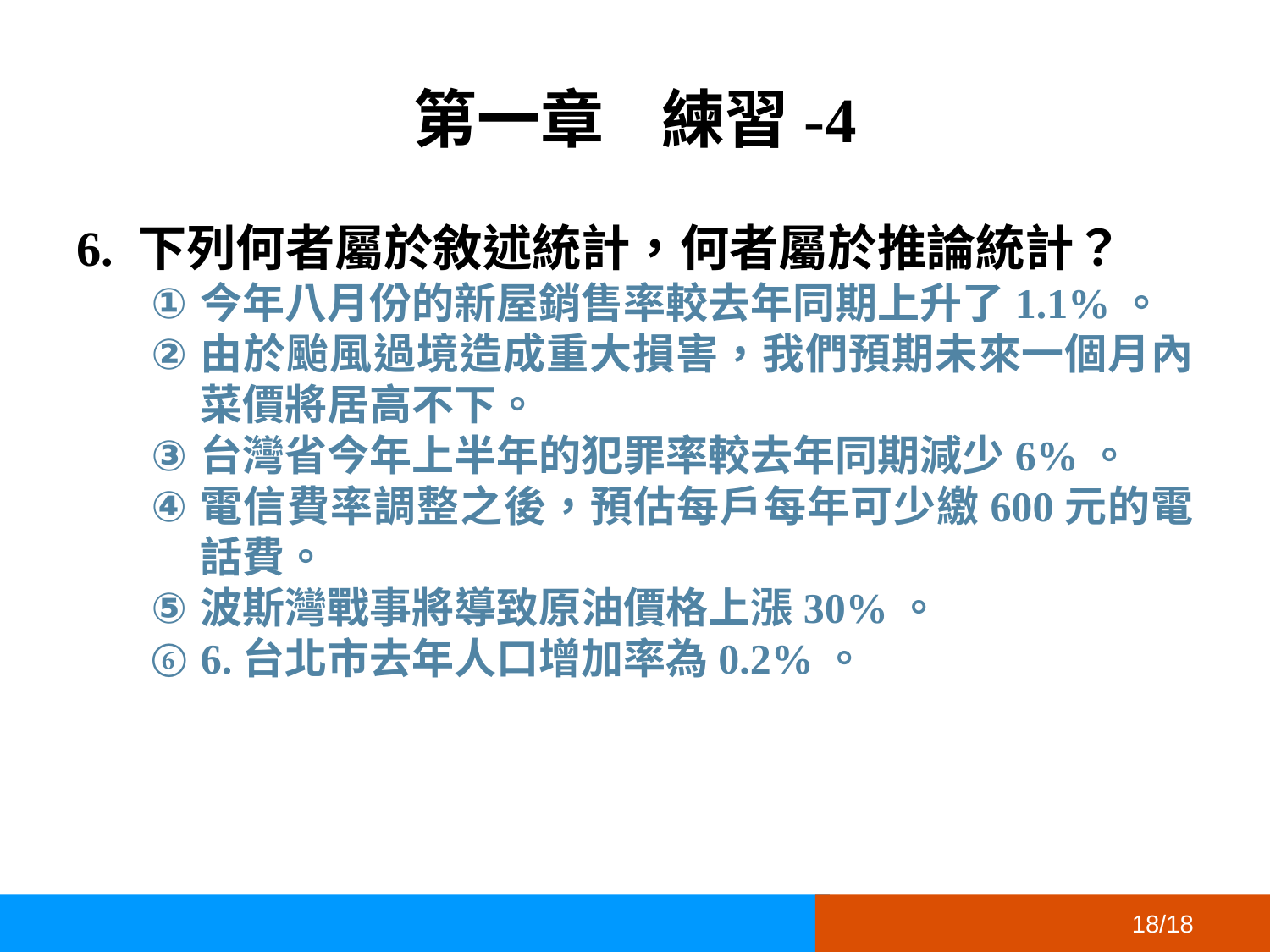

# 第一章    練習-4
6. 下列何者屬於敘述統計，何者屬於推論統計？
今年八月份的新屋銷售率較去年同期上升了1.1%。
由於颱風過境造成重大損害，我們預期未來一個月內菜價將居高不下。
台灣省今年上半年的犯罪率較去年同期減少6%。
電信費率調整之後，預估每戶每年可少繳600元的電話費。
波斯灣戰事將導致原油價格上漲30%。
6.台北市去年人口增加率為0.2%。

18/18